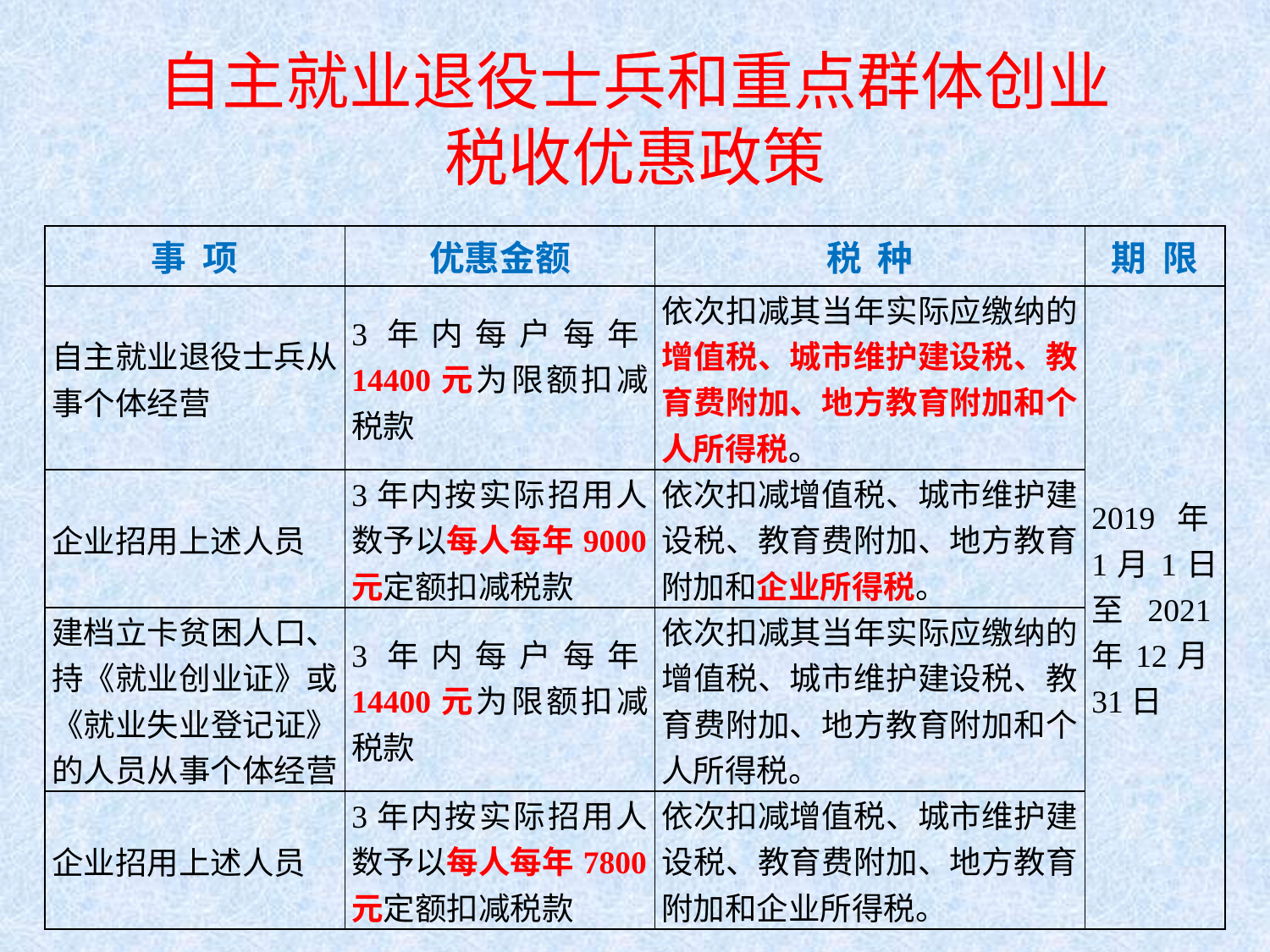

# 自主就业退役士兵和重点群体创业 税收优惠政策
| 事 项 | 优惠金额 | 税 种 | 期 限 |
| --- | --- | --- | --- |
| 自主就业退役士兵从事个体经营 | 3年内每户每年14400元为限额扣减税款 | 依次扣减其当年实际应缴纳的增值税、城市维护建设税、教育费附加、地方教育附加和个人所得税。 | 2019年1月1日至2021年12月31日 |
| 企业招用上述人员 | 3年内按实际招用人数予以每人每年9000元定额扣减税款 | 依次扣减增值税、城市维护建设税、教育费附加、地方教育附加和企业所得税。 |  |
| 建档立卡贫困人口、持《就业创业证》或《就业失业登记证》的人员从事个体经营 | 3年内每户每年14400元为限额扣减税款 | 依次扣减其当年实际应缴纳的增值税、城市维护建设税、教育费附加、地方教育附加和个人所得税。 |  |
| 企业招用上述人员 | 3年内按实际招用人数予以每人每年7800元定额扣减税款 | 依次扣减增值税、城市维护建设税、教育费附加、地方教育附加和企业所得税。 |  |